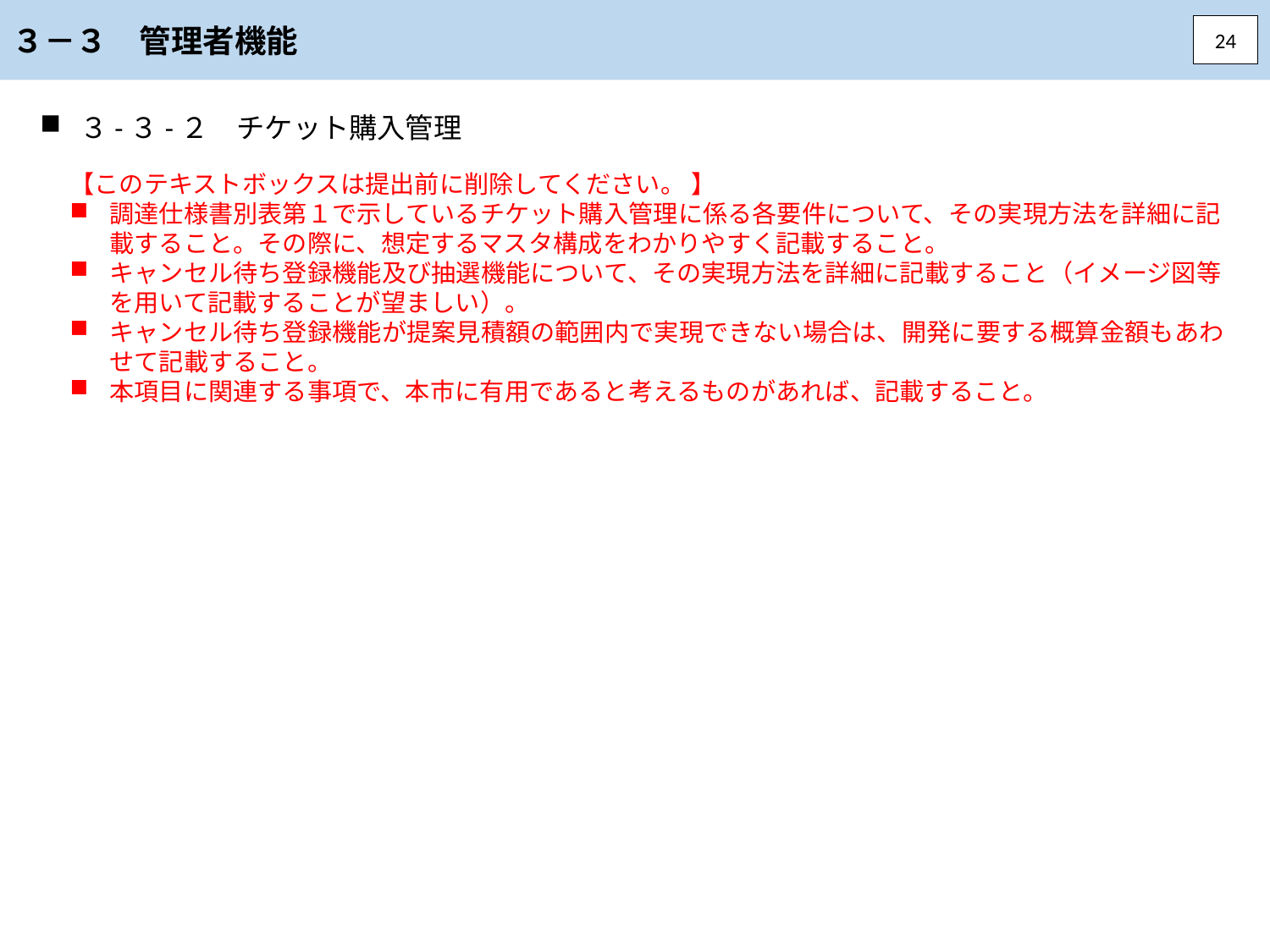

３－３　管理者機能
24
３-３-２　チケット購入管理
【このテキストボックスは提出前に削除してください。 】
調達仕様書別表第１で示しているチケット購入管理に係る各要件について、その実現方法を詳細に記載すること。その際に、想定するマスタ構成をわかりやすく記載すること。
キャンセル待ち登録機能及び抽選機能について、その実現方法を詳細に記載すること（イメージ図等を用いて記載することが望ましい）。
キャンセル待ち登録機能が提案見積額の範囲内で実現できない場合は、開発に要する概算金額もあわせて記載すること。
本項目に関連する事項で、本市に有用であると考えるものがあれば、記載すること。